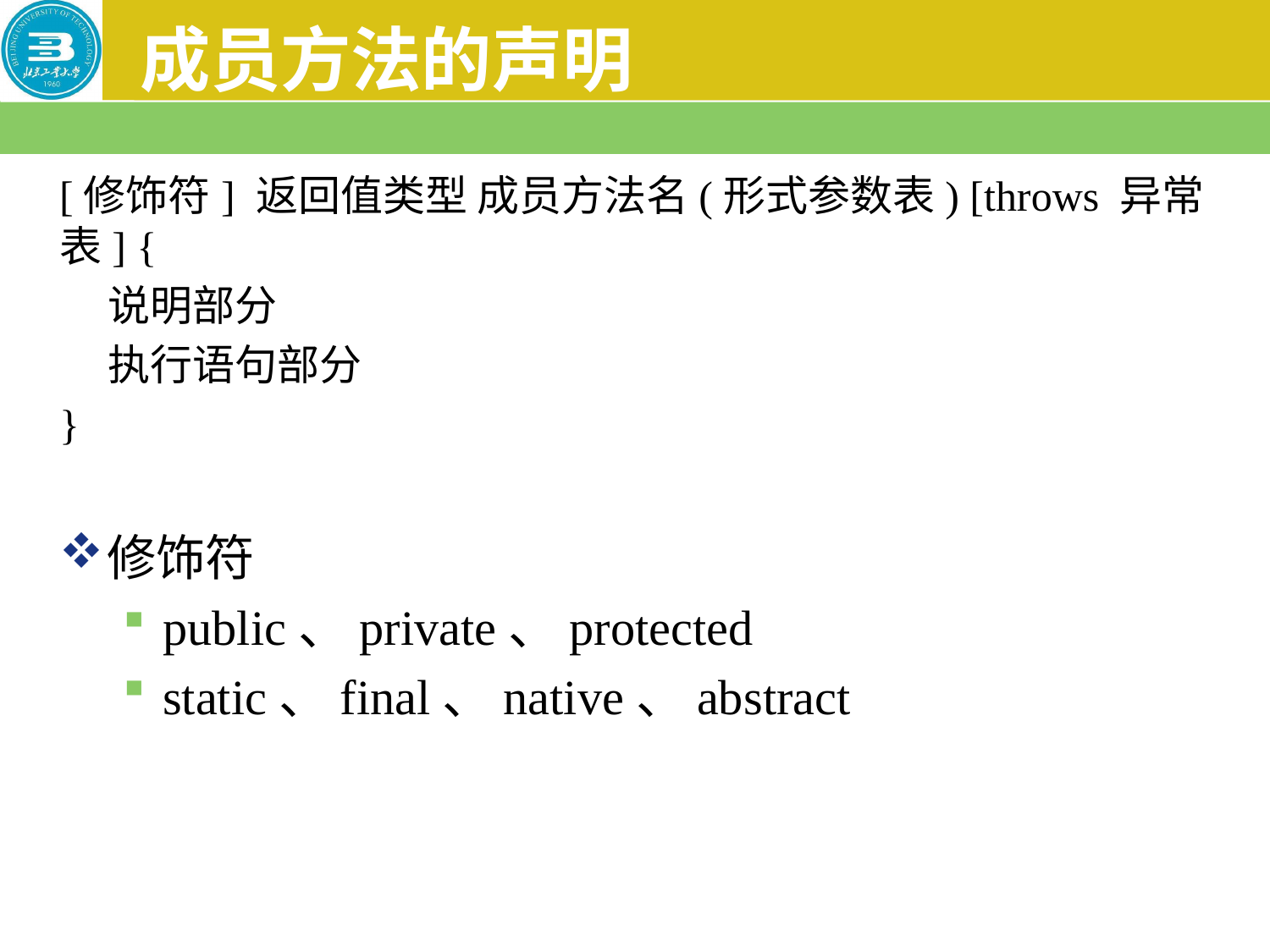

# 成员方法的声明
[修饰符] 返回值类型 成员方法名(形式参数表) [throws 异常表] {
    说明部分
    执行语句部分
}

修饰符
public、private、protected
static、final、native、abstract